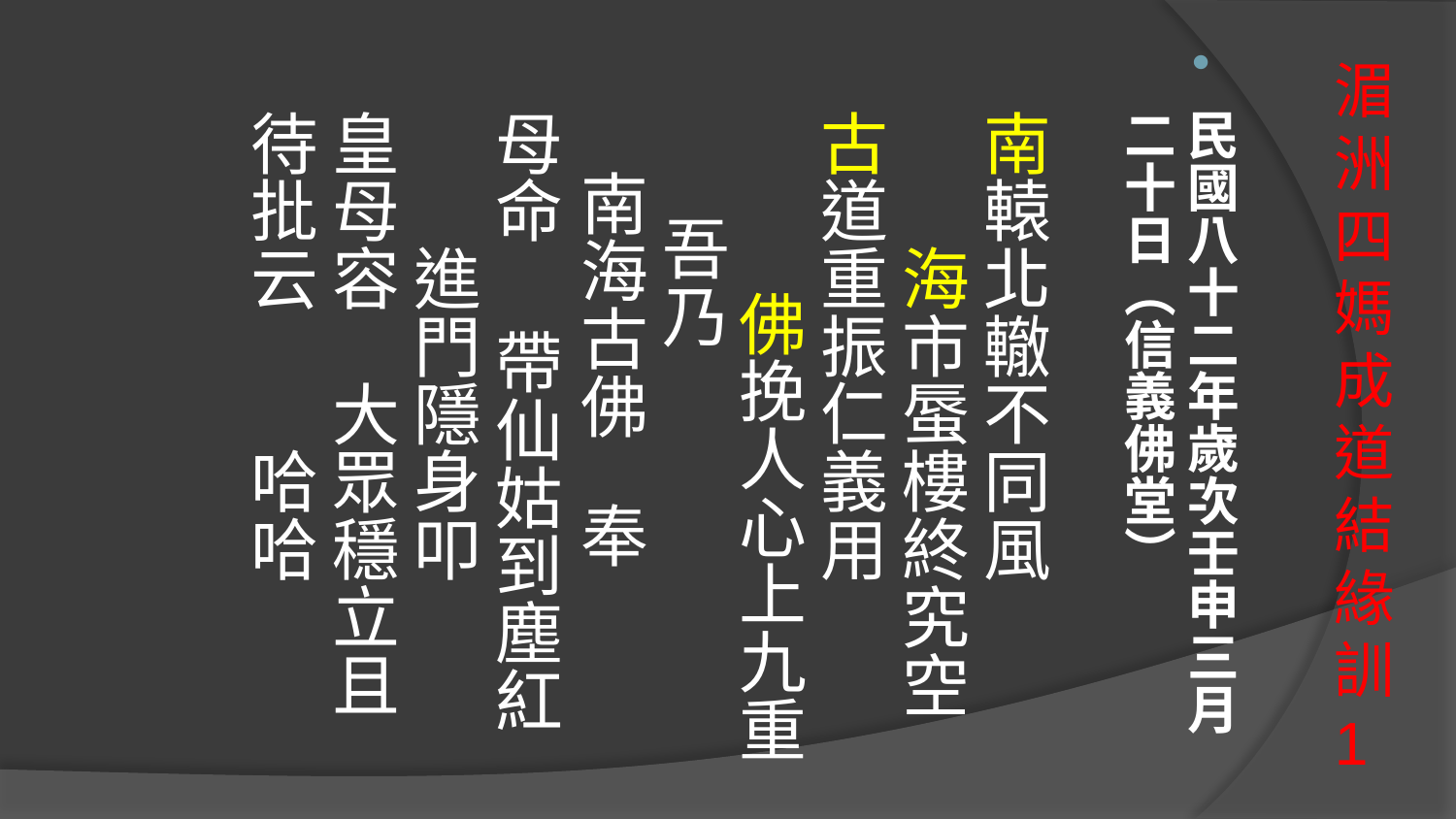

民國八十二年歲次壬申三月二十日（信義佛堂）
南轅北轍不同風　　             海市蜃樓終究空
古道重振仁義用　　                佛挽人心上九重
       吾乃
    南海古佛    奉
母命　 帶仙姑到塵紅　　進門隱身叩
皇母容　大眾穩立且待批云　　哈哈
# 湄洲四媽成道結緣訓1